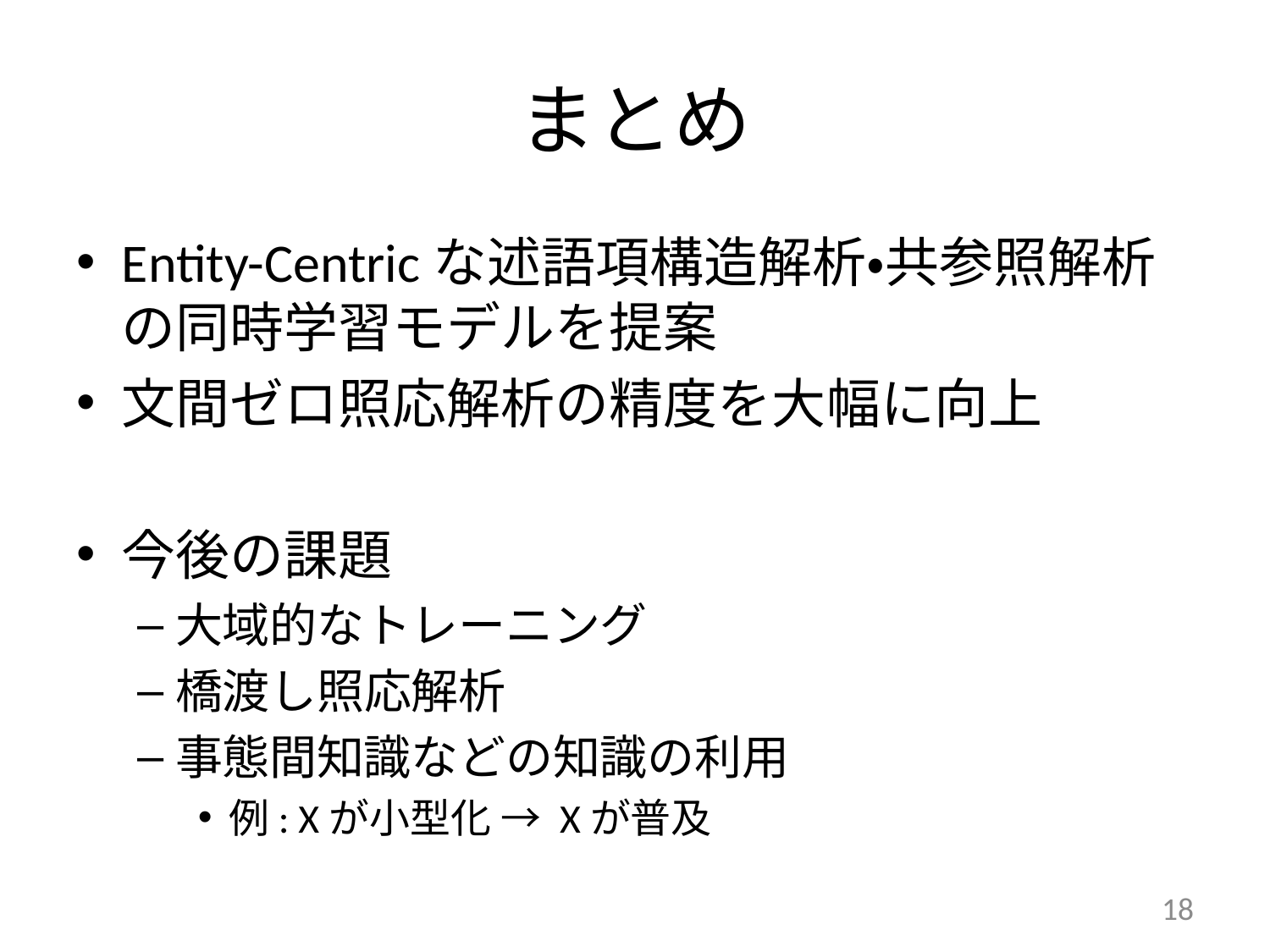

# まとめ
Entity-Centricな述語項構造解析・共参照解析の同時学習モデルを提案
文間ゼロ照応解析の精度を大幅に向上

今後の課題
大域的なトレーニング
橋渡し照応解析
事態間知識などの知識の利用
例: Xが小型化 → Xが普及

18